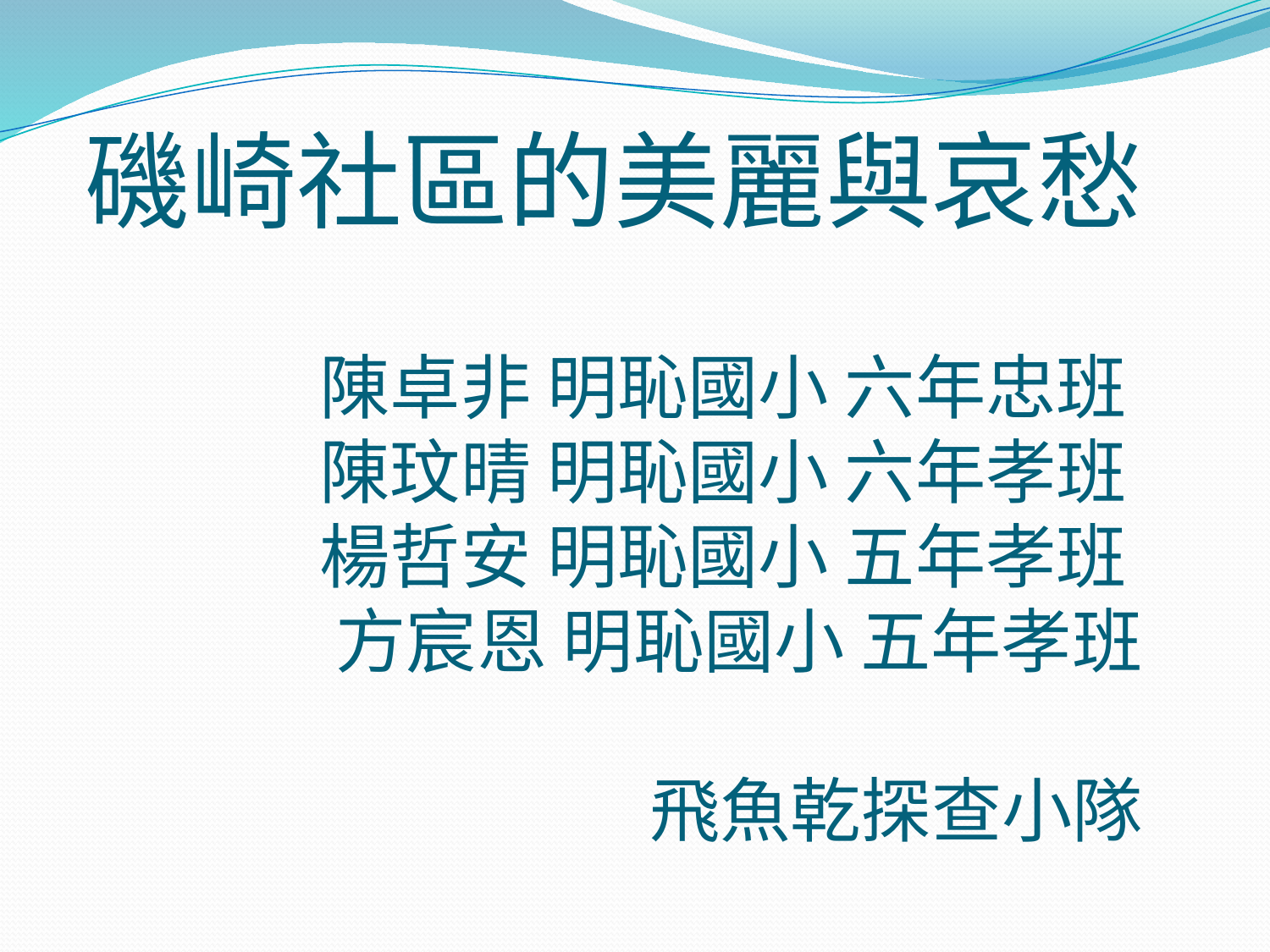

# 磯崎社區的美麗與哀愁 陳卓非 明恥國小 六年忠班 陳玟晴 明恥國小 六年孝班 楊哲安 明恥國小 五年孝班 方宸恩 明恥國小 五年孝班 飛魚乾探查小隊